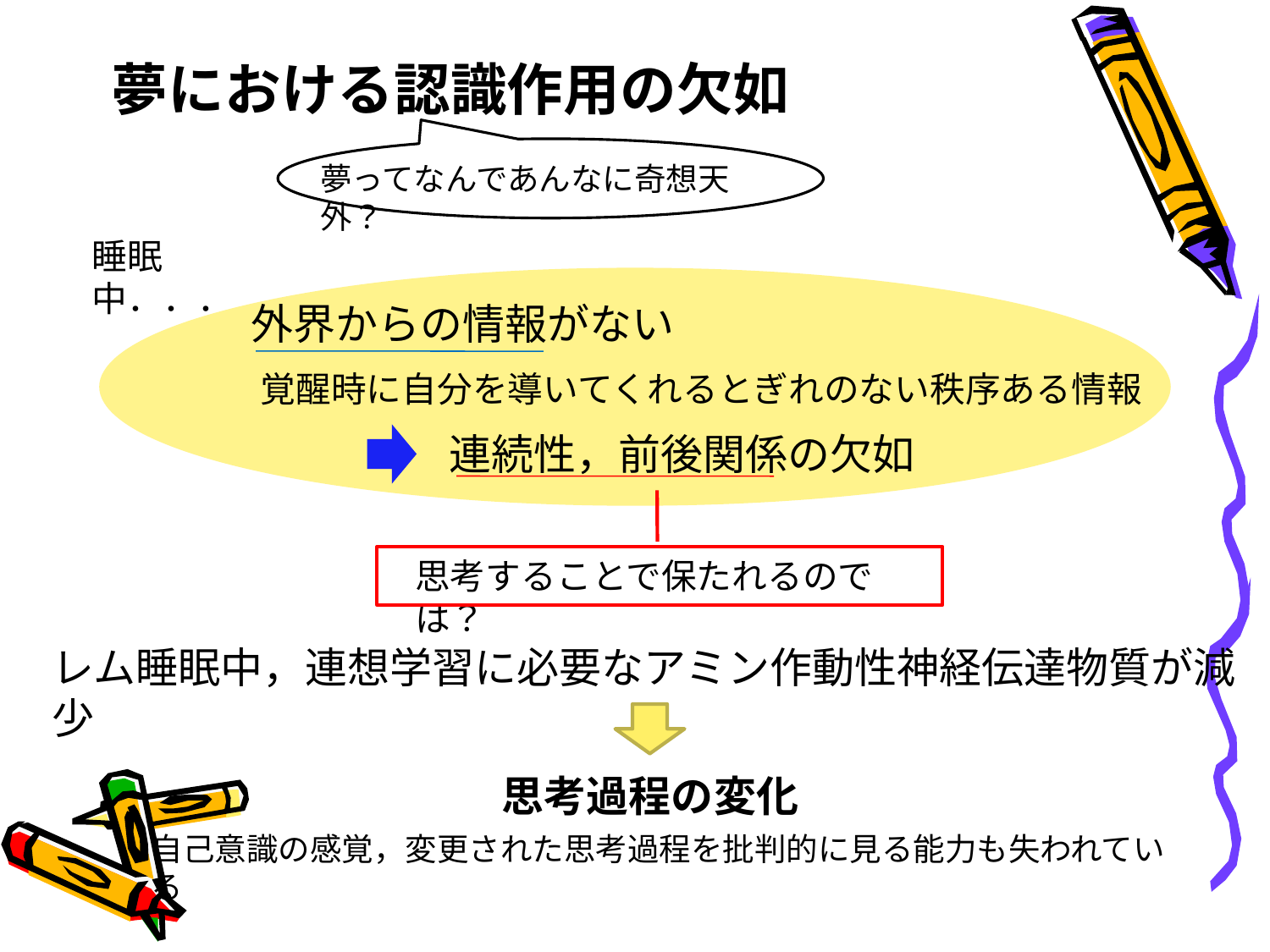

夢における認識作用の欠如

夢ってなんであんなに奇想天外？
睡眠中．．．

外界からの情報がない
覚醒時に自分を導いてくれるとぎれのない秩序ある情報
連続性，前後関係の欠如

思考することで保たれるのでは？
レム睡眠中，連想学習に必要なアミン作動性神経伝達物質が減少

思考過程の変化
自己意識の感覚，変更された思考過程を批判的に見る能力も失われている